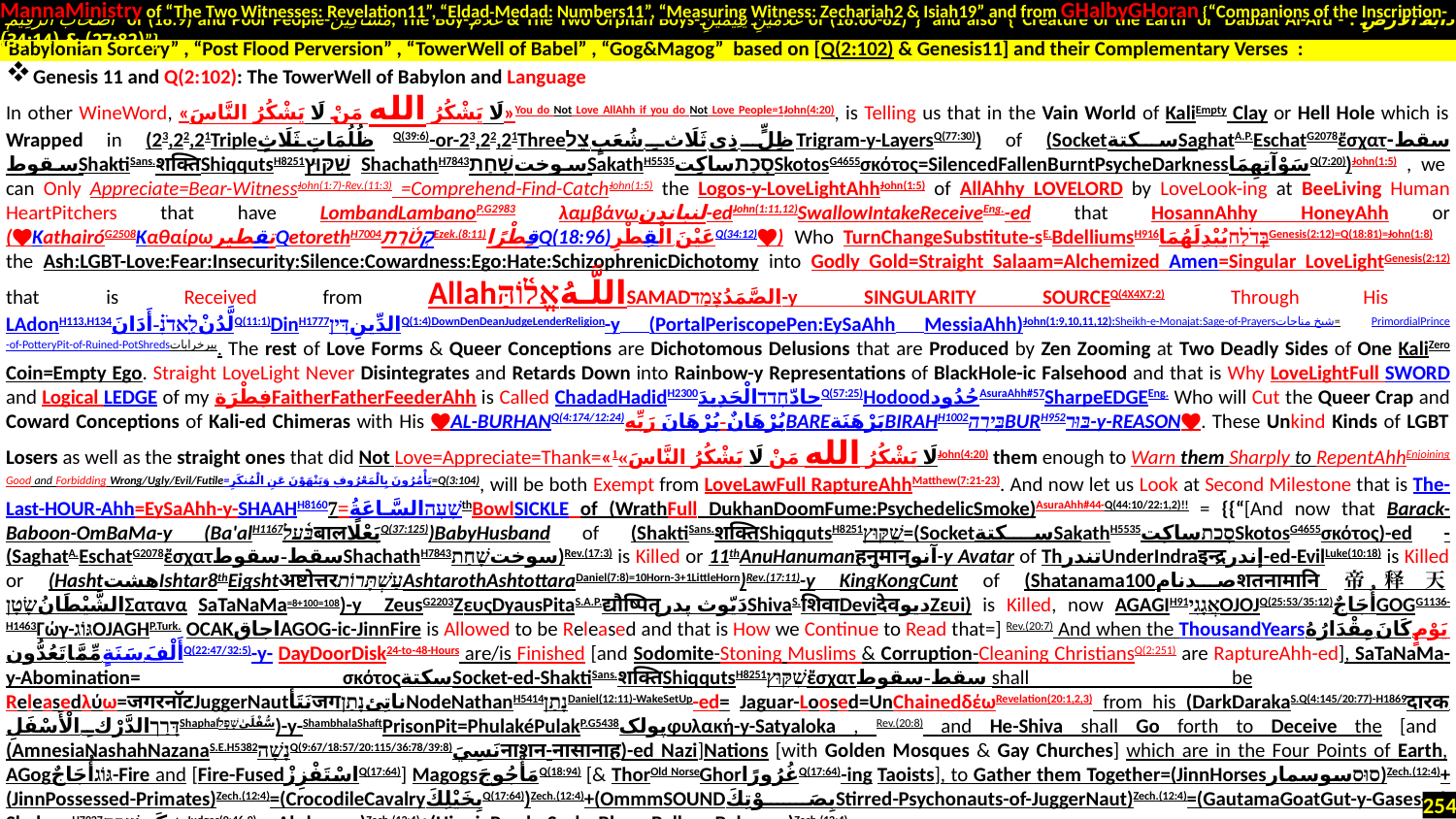

MannaMinistry of “The Two Witnesses: Revelation11”, “Eldad-Medad: Numbers11”, “Measuring Witness: Zechariah2 & Isiah19” and from GHalbyGHoran {“Companions of the Inscription-
 أَصْحَابَ الرَّقِيمِ  of (18:9) and Poor People-مَسَاكِينَ, The Boy-غُلَامُ & The Two Orphan Boys-غُلَامَيْنِ يَتِيمَيْنِ of (18:60-82)”}  and also  {“Creature of the Earth  or  Dabbat Al-Ard - دَابَّةُ الْأَرْضِ : (27:82) & (34:14)”}
.
Genesis 11 and Q(2:102): The TowerWell of Babylon and Language
In other WineWord, «لَا يَشْكُرُ الله مَنْ لَا يَشْكُرُ النَّاسَ»You do Not Love AllAhh if you do Not Love People=1John(4:20), is Telling us that in the Vain World of KaliEmpty Clay or Hell Hole which is Wrapped in (23,22,21Tripleظُلُمَاتٍ ثَلَاثٍQ(39:6)-or-23,22,21Threeظِلٍّ ذِي ثَلَاثِ شُعَبٍ.צֵלTrigram-y-LayersQ(77:30)) of (SocketسكتةSaghatA.P.EschatG2078ἔσχατسقط-سقوطShaktiSans.शक्तिShiqqutsH8251שִׁקּוּץ ShachathH7843سوختשָׁחַתSakathH5535סָכַתساكِتSkotosG4655σκότος=SilencedFallenBurntPsycheDarknessسَوْآتِهِمَاQ(7:20))John(1:5) , we can Only Appreciate=Bear-WitnessJohn(1:7)-Rev.(11:3) =Comprehend-Find-CatchJohn(1:5) the Logos-y-LoveLightAhhJohn(1:5) of AllAhhy LoveLord by LoveLook-ing at BeeLiving Human HeartPitchers that have LombandLambanoP.G2983 λαμβάνωلنباندن-edJohn(1:11,12)SwallowIntakeReceiveEng.-ed that HosannAhhy HoneyAhh or (♥KathairóG2508ΚαθαίρωتقطیرQetorethH7004קְטֹ֫רֶתEzek.(8:11)قِطْرًاQ(18:96)عَيْنَ الْقِطْرِQ(34:12)♥) Who TurnChangeSubstitute-sE.BdelliumsH916בְּדֹלַחيُبْدِلَهُمَاGenesis(2:12)=Q(18:81)=John(1:8)  the Ash:LGBT-Love:Fear:Insecurity:Silence:Cowardness:Ego:Hate:SchizophrenicDichotomy into Godly Gold=Straight Salaam=Alchemized Amen=Singular LoveLightGenesis(2:12) that is Received from Allahاللَّـهُאֱל֫וֹהַּSAMADالصَّمَدُצָמַד-y SINGULARITY SOURCEQ(4X4X7:2) Through His LAdonH113,H134لَّدُنْלַֽאדֹנִ֗-أَدَانَQ(11:1)DinH1777الدِّينِדִּיןQ(1:4)DownDenDeanJudgeLenderReligion-y (PortalPeriscopePen:EySaAhh MessiaAhh)John(1:9,10,11,12):Sheikh-e-Monajat:Sage-of-Prayersشیخ مناجات= PrimordialPrince-of-PotteryPit-of-Ruined-PotShredsپیرخرابات. The rest of Love Forms & Queer Conceptions are Dichotomous Delusions that are Produced by Zen Zooming at Two Deadly Sides of One KaliZero Coin=Empty Ego. Straight LoveLight Never Disintegrates and Retards Down into Rainbow-y Representations of BlackHole-ic Falsehood and that is Why LoveLightFull SWORD and Logical LEDGE of my فِطْرَةFaitherFatherFeederAhh is Called ChadadHadidH2300حادّחָדַדالْحَدِيدَQ(57:25)HodoodحُدُودAsuraAhh#57SharpeEDGEEng. Who will Cut the Queer Crap and Coward Conceptions of Kali-ed Chimeras with His ♥AL-BURHANQ(4:174/12:24)بُرْهَانٌ-بُرْهَانَ رَبِّهِBAREبَرْهَنَةBIRAHH1002בִּירָהBURH952בּוּר-y-REASON♥. These Unkind Kinds of LGBT Losers as well as the straight ones that did Not Love=Appreciate=Thank=«لَا يَشْكُرُ الله مَنْ لَا يَشْكُرُ النَّاسَ»1John(4:20) them enough to Warn them Sharply to RepentAhhEnjoining Good and Forbidding Wrong/Ugly/Evil/Futile=يَأْمُرُونَ بِالْمَعْرُوفِ وَيَنْهَوْنَ عَنِ الْمُنكَرِ=Q(3:104), will be both Exempt from LoveLawFull RaptureAhhMatthew(7:21-23). And now let us Look at Second Milestone that is The-Last-HOUR-Ahh=EySaAhh-y-SHAAHH8160שָׁעָהالسَّاعَةُ=7thBowlSICKLE of (WrathFull DukhanDoomFume:PsychedelicSmoke)AsuraAhh#44-Q(44:10/22:1,2)!! = {{“[And now that Barack-Baboon-OmBaMa-y (Ba'alH1167בַּ֫עַלबालبَعْلًاQ(37:125))BabyHusband of (ShaktiSans.शक्तिShiqqutsH8251שִׁקּוּץ=(SocketسكتةSakathH5535סָכַתساكِتSkotosG4655σκότος)-ed -(SaghatA.EschatG2078ἔσχατسقط-سقوطShachathH7843سوختשָׁחַת)Rev.(17:3) is Killed or 11thAnuHanumanहनुमान्آنو-y Avatar of ThتندرUnderIndraइन्द्रإندر-ed-EvilLuke(10:18) is Killed or (HashtهشتIshtar8thEigshtअष्टोत्तरעַשְׁתָּרוֹתAshtarothAshtottaraDaniel(7:8)=10Horn-3+1LittleHorn)Rev.(17:11)-y KingKongCunt of (Shatanama100صدنامशतनामानि帝释天الشَّيْطَانُשָׂטָןΣατανα SaTaNaMa=8+100=108)-y  ZeusG2203ZευςDyausPitaS.A.P.द्यौष्पितृدَيّوث پدرShivaS.शिवाDeviदेवدیوZευi) is Killed, now AGAGIH91אֲגָגִיOJOJQ(25:53/35:12)أُجَاجٌGOGG1136-H1463Γώγ-גּוֹגOJAGHP.Turk. OCAKاجاقAGOG-ic-JinnFire is Allowed to be Released and that is How we Continue to Read that=] Rev.(20:7) And when the ThousandYearsيَوْمٍ كَانَ مِقْدَارُهُ أَلْفَ سَنَةٍ مِّمَّا تَعُدُّونQ(22:47/32:5)-y- DayDoorDisk24-to-48-Hours are/is Finished [and Sodomite-Stoning Muslims & Corruption-Cleaning ChristiansQ(2:251) are RaptureAhh-ed], SaTaNaMa-y-Abomination= σκότοςسكتةSocket-ed-ShaktiSans.शक्तिShiqqutsH8251שִׁקּוּץἔσχατسقط-سقوط shall be Releasedλύω=जगरनॉटJuggerNautنَتَأजगناتِئנָתַןNodeNathanH5414נָתַןDaniel(12:11)-WakeSetUp-ed= Jaguar-Loosed=UnChainedδέωRevelation(20:1,2,3) from his (DarkDarakaS.Q(4:145/20:77)-H1869दारक.דָּרַךالدَّرْكِ الْأَسْفَلِShaphalسُّفْلَىٰשָׁפָל)-y-ShambhalaShaftPrisonPit=PhulakéPulakP.G5438پولکφυλακή-y-Satyaloka , Rev.(20:8) and He-Shiva shall Go forth to Deceive the [and (AmnesiaNashahNazanaS.E.H5382נָשָׁהQ(9:67/18:57/20:115/36:78/39:8)نَسِيَनाशन-नासानाह)-ed Nazi]Nations [with Golden Mosques & Gay Churches] which are in the Four Points of Earth, AGogגּוֹגأُجَاجٌ-Fire and [Fire-FusedاسْتَفْزِزْQ(17:64)] MagogsمَأْجُوجَQ(18:94) [& ThorOld NorseGhorغُرُورًاQ(17:64)-ing Taoists], to Gather them Together=(JinnHorsesסוּסسوسمار)Zech.(12:4)+(JinnPossessed-Primates)Zech.(12:4)=(CrocodileCavalryبِخَيْلِكَQ(17:64))Zech.(12:4)+(OmmmSOUNDبِصَوْتِكَStirred-Psychonauts-of-JuggerNaut)Zech.(12:4)=(GautamaGoatGut-y-Gases-of-ShekemH7927شِکَمשְׁכֶםJudges(9:46-9)-y-Abdomen)Zech.(12:4)+(HippiePsycheSacks:BlownBalloonBaboons)Zech.(12:4)
for War, the number of them being as the Sand of the Seashore. [[This is the Second Surge of Mass SamadhiसमाधिثمودQ(69:5)-ic-Psychosis that Unlike the First One which was
“Babylonian Sorcery” , “Post Flood Perversion” , “TowerWell of Babel” , “Gog&Magog”  based on [Q(2:102) & Genesis11] and their Complementary Verses  :
254